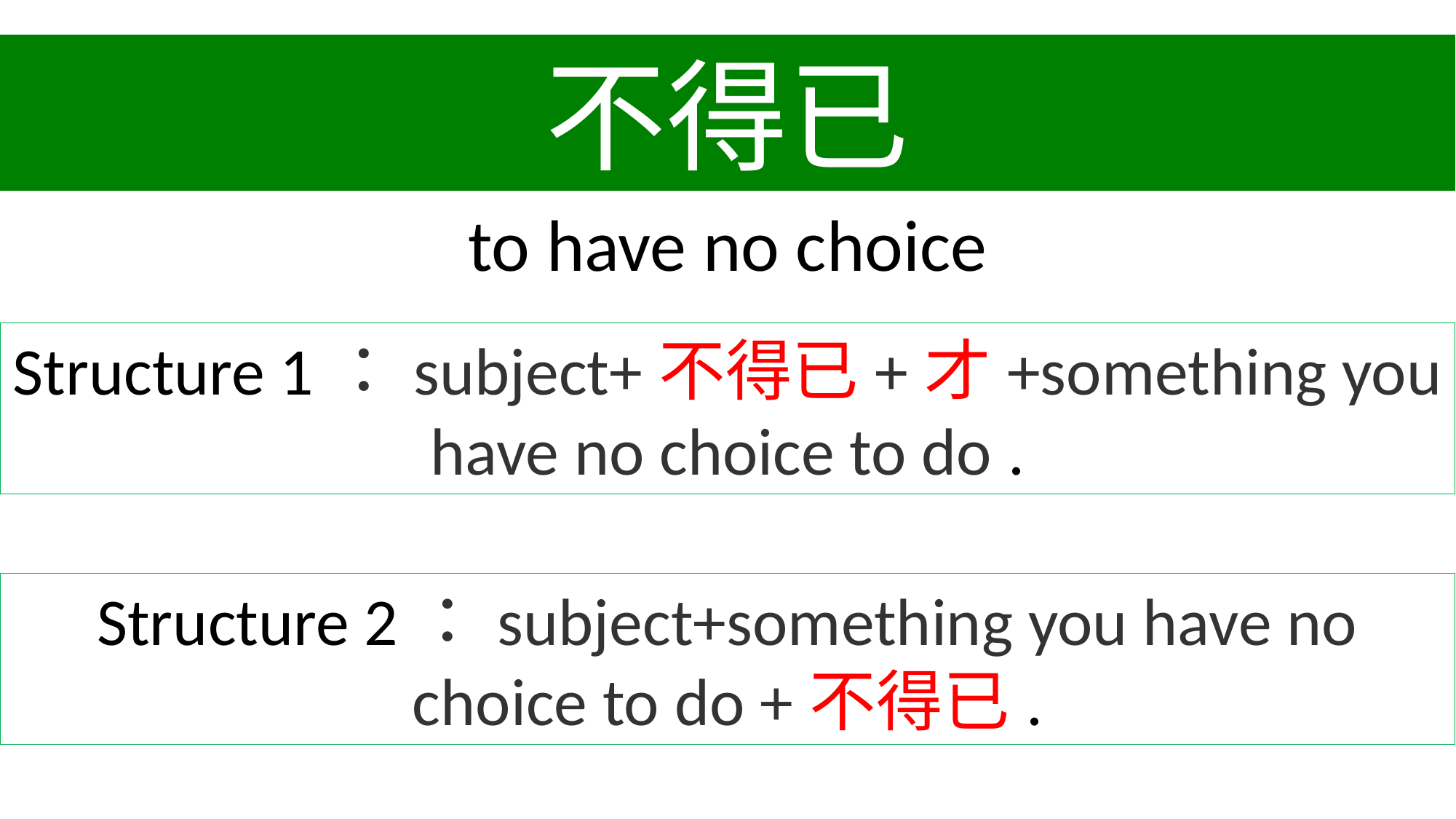

不得已
to have no choice
Structure 1：subject+不得已+才+something you have no choice to do .
Structure 2：subject+something you have no choice to do +不得已.